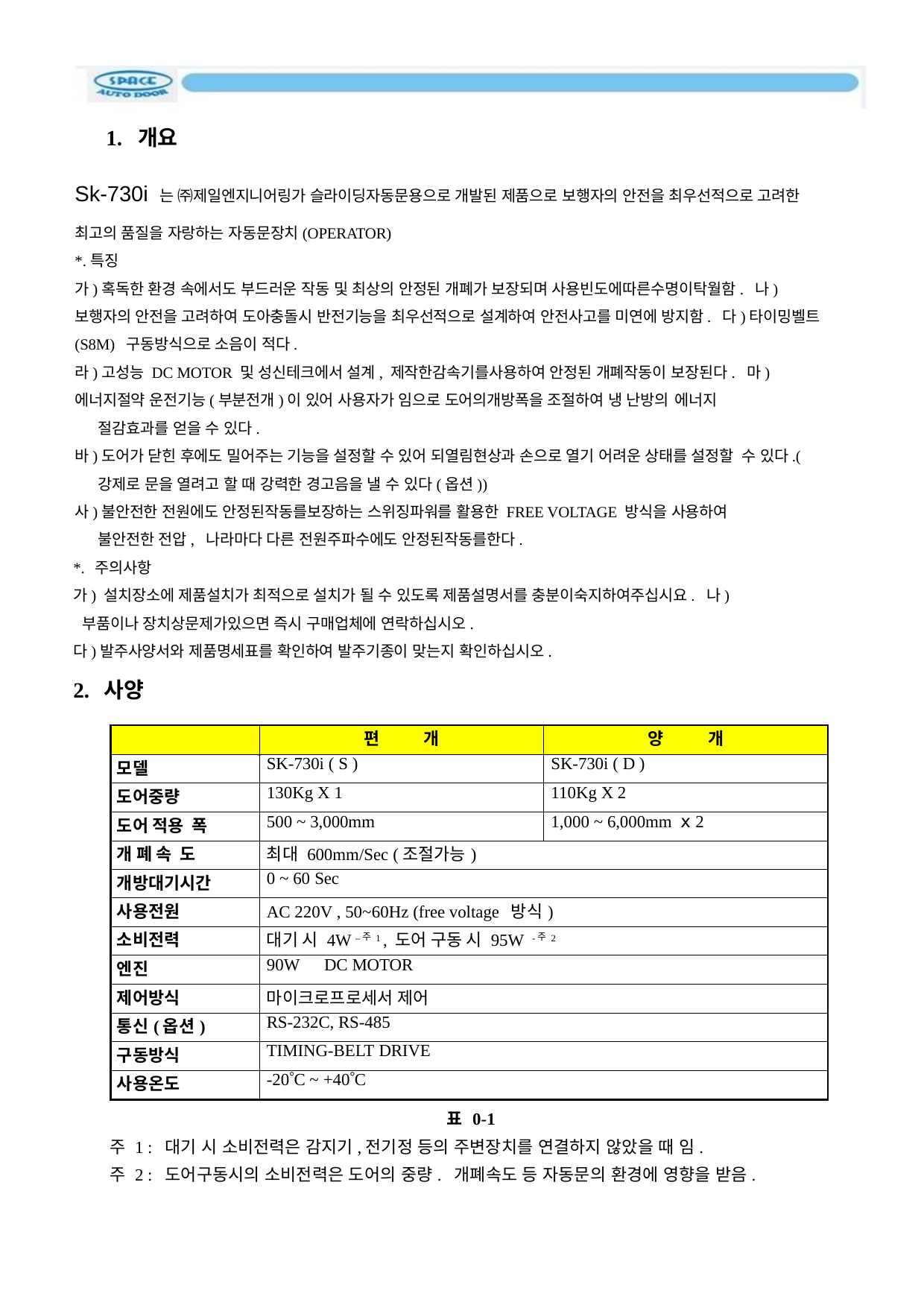

1. 개요
Sk-730i 는 ㈜제일엔지니어링가 슬라이딩자동문용으로 개발된 제품으로 보행자의 안전을 최우선적으로 고려한  최고의 품질을 자랑하는 자동문장치(OPERATOR)
*.특징
가)혹독한 환경 속에서도 부드러운 작동 및 최상의 안정된 개폐가 보장되며 사용빈도에따른수명이탁월함.  나)보행자의 안전을 고려하여 도아충돌시 반전기능을 최우선적으로 설계하여 안전사고를 미연에 방지함.  다)타이밍벨트(S8M)  구동방식으로 소음이 적다.
라)고성능 DC MOTOR 및 성신테크에서 설계, 제작한감속기를사용하여 안정된 개폐작동이 보장된다.  마)에너지절약 운전기능(부분전개)이 있어 사용자가 임으로 도어의개방폭을 조절하여 냉 난방의 에너지
절감효과를 얻을 수 있다.
바)도어가 닫힌 후에도 밀어주는 기능을 설정할 수 있어 되열림현상과 손으로 열기 어려운 상태를 설정할  수 있다.(강제로 문을 열려고 할 때 강력한 경고음을 낼 수 있다(옵션))
사)불안전한 전원에도 안정된작동를보장하는 스위징파워를 활용한 FREE VOLTAGE 방식을 사용하여  불안전한 전압,  나라마다 다른 전원주파수에도 안정된작동를한다.
*. 주의사항
가) 설치장소에 제품설치가 최적으로 설치가 될 수 있도록 제품설명서를 충분이숙지하여주십시요.  나)부품이나 장치상문제가있으면 즉시 구매업체에 연락하십시오.
다)발주사양서와 제품명세표를 확인하여 발주기종이 맞는지 확인하십시오.

2. 사양
|  | 편 개 | 양 개 |
| --- | --- | --- |
| 모델 | SK-730i ( S ) | SK-730i ( D ) |
| 도어중량 | 130Kg X 1 | 110Kg X 2 |
| 도어 적용 폭 | 500 ~ 3,000mm | 1,000 ~ 6,000mm ⅹ 2 |
| 개 폐 속 도 | 최대 600mm/Sec (조절가능) |  |
| 개방대기시간 | 0 ~ 60 Sec |  |
| 사용전원 | AC 220V , 50~60Hz (free voltage 방식) |  |
| 소비전력 | 대기 시 4W –주 1 , 도어 구동 시 95W -주 2 |  |
| 엔진 | 90W DC MOTOR |  |
| 제어방식 | 마이크로프로세서 제어 |  |
| 통신(옵션) | RS-232C, RS-485 |  |
| 구동방식 | TIMING-BELT DRIVE |  |
| 사용온도 | -20°C ~ +40°C |  |

표 0-1
주 1 :  대기 시 소비전력은 감지기,전기정 등의 주변장치를 연결하지 않았을 때 임.
주 2 :  도어구동시의 소비전력은 도어의 중량.  개폐속도 등 자동문의 환경에 영향을 받음.